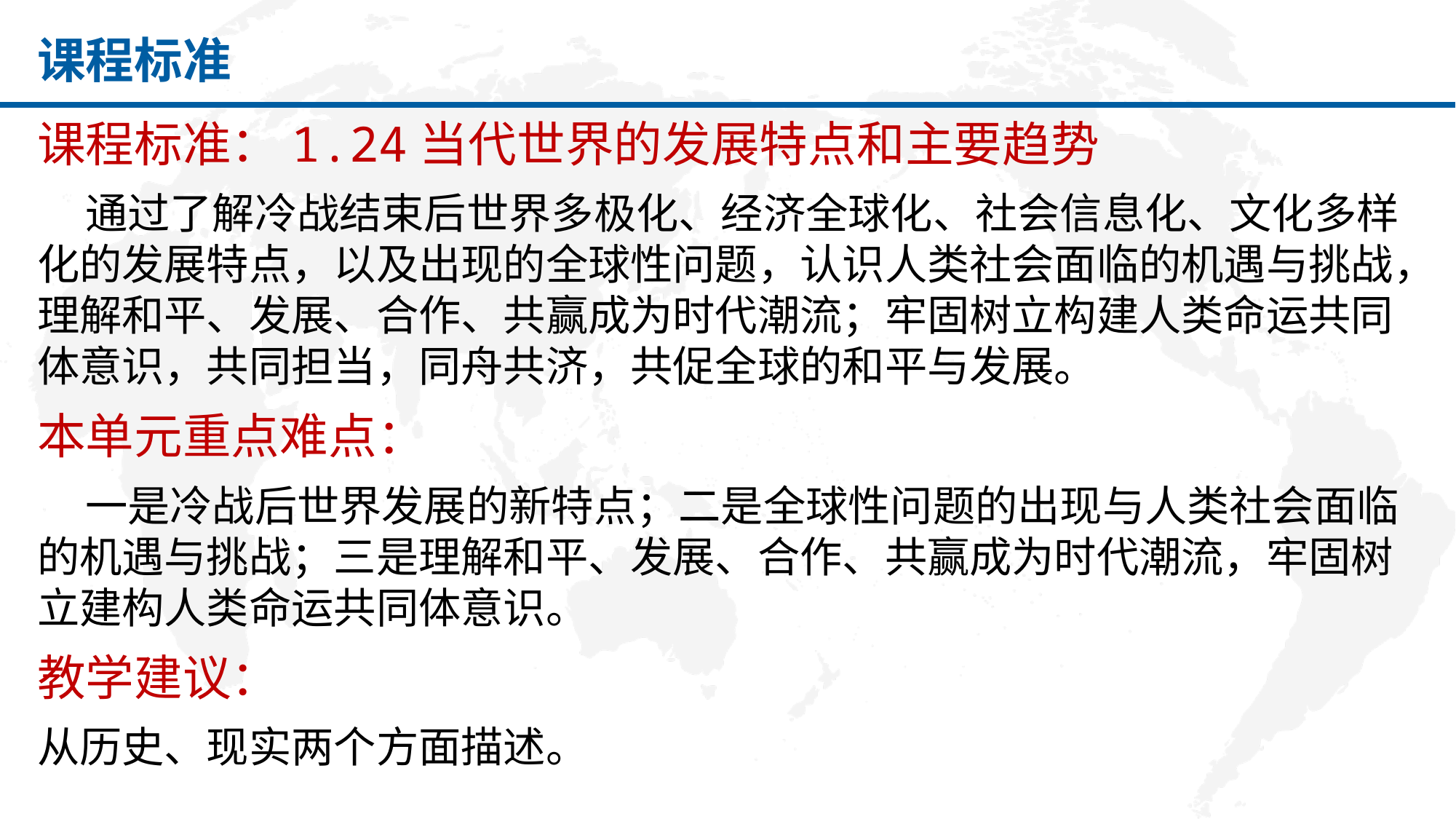

# 课程标准
课程标准：1.24当代世界的发展特点和主要趋势
    通过了解冷战结束后世界多极化、经济全球化、社会信息化、文化多样化的发展特点，以及出现的全球性问题，认识人类社会面临的机遇与挑战，理解和平、发展、合作、共赢成为时代潮流；牢固树立构建人类命运共同体意识，共同担当，同舟共济，共促全球的和平与发展。
本单元重点难点：
    一是冷战后世界发展的新特点；二是全球性问题的出现与人类社会面临的机遇与挑战；三是理解和平、发展、合作、共赢成为时代潮流，牢固树立建构人类命运共同体意识。
教学建议：
从历史、现实两个方面描述。